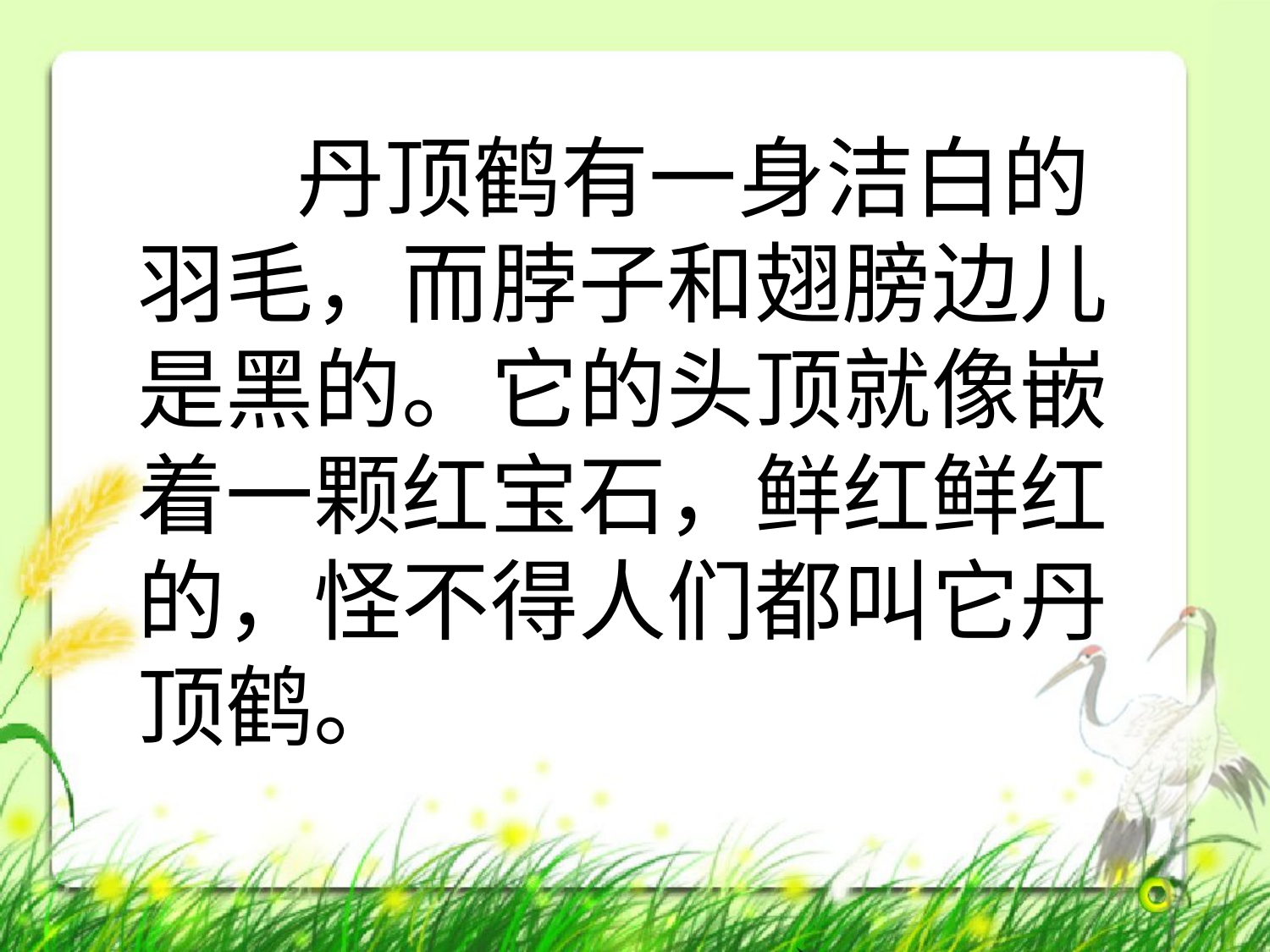

丹顶鹤有一身洁白的羽毛，而脖子和翅膀边儿是黑的。它的头顶就像嵌着一颗红宝石，鲜红鲜红的，怪不得人们都叫它丹顶鹤。